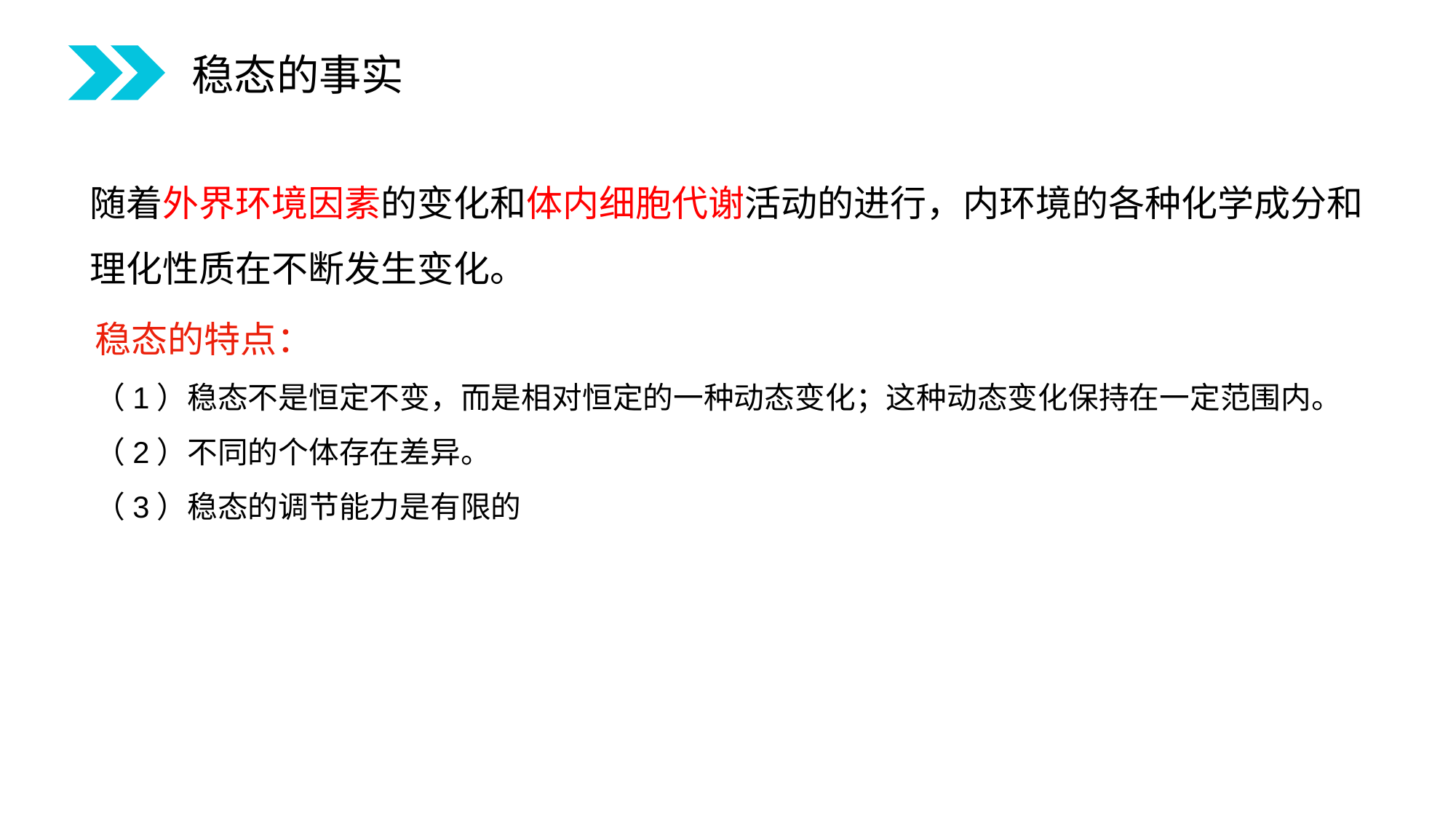

稳态的事实
随着外界环境因素的变化和体内细胞代谢活动的进行，内环境的各种化学成分和理化性质在不断发生变化。
稳态的特点：
（1）稳态不是恒定不变，而是相对恒定的一种动态变化；这种动态变化保持在一定范围内。
（2）不同的个体存在差异。
（3）稳态的调节能力是有限的